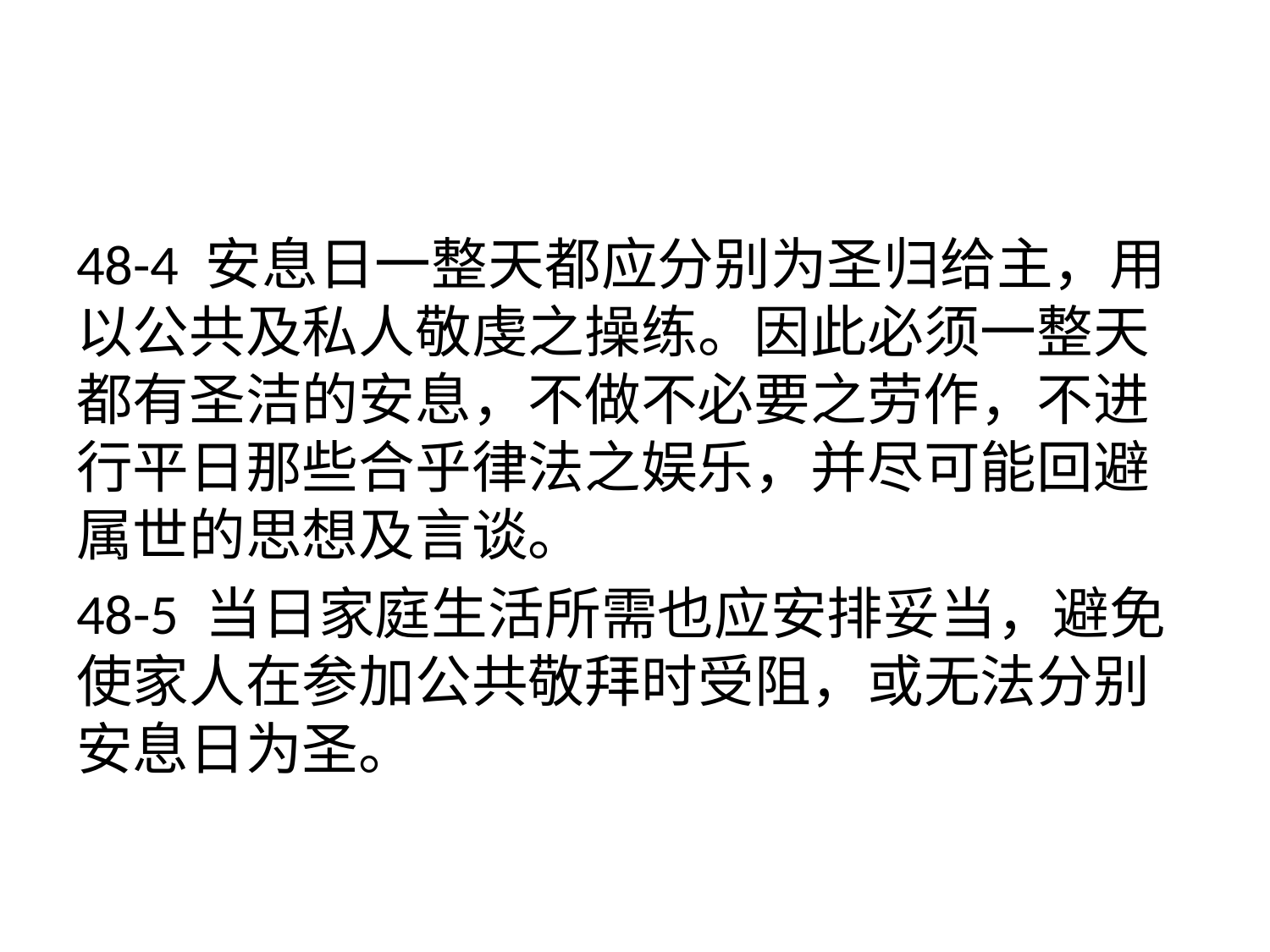

#
48-4 安息日一整天都应分别为圣归给主，用以公共及私人敬虔之操练。因此必须一整天都有圣洁的安息，不做不必要之劳作，不进行平日那些合乎律法之娱乐，并尽可能回避属世的思想及言谈。
48-5 当日家庭生活所需也应安排妥当，避免使家人在参加公共敬拜时受阻，或无法分别安息日为圣。